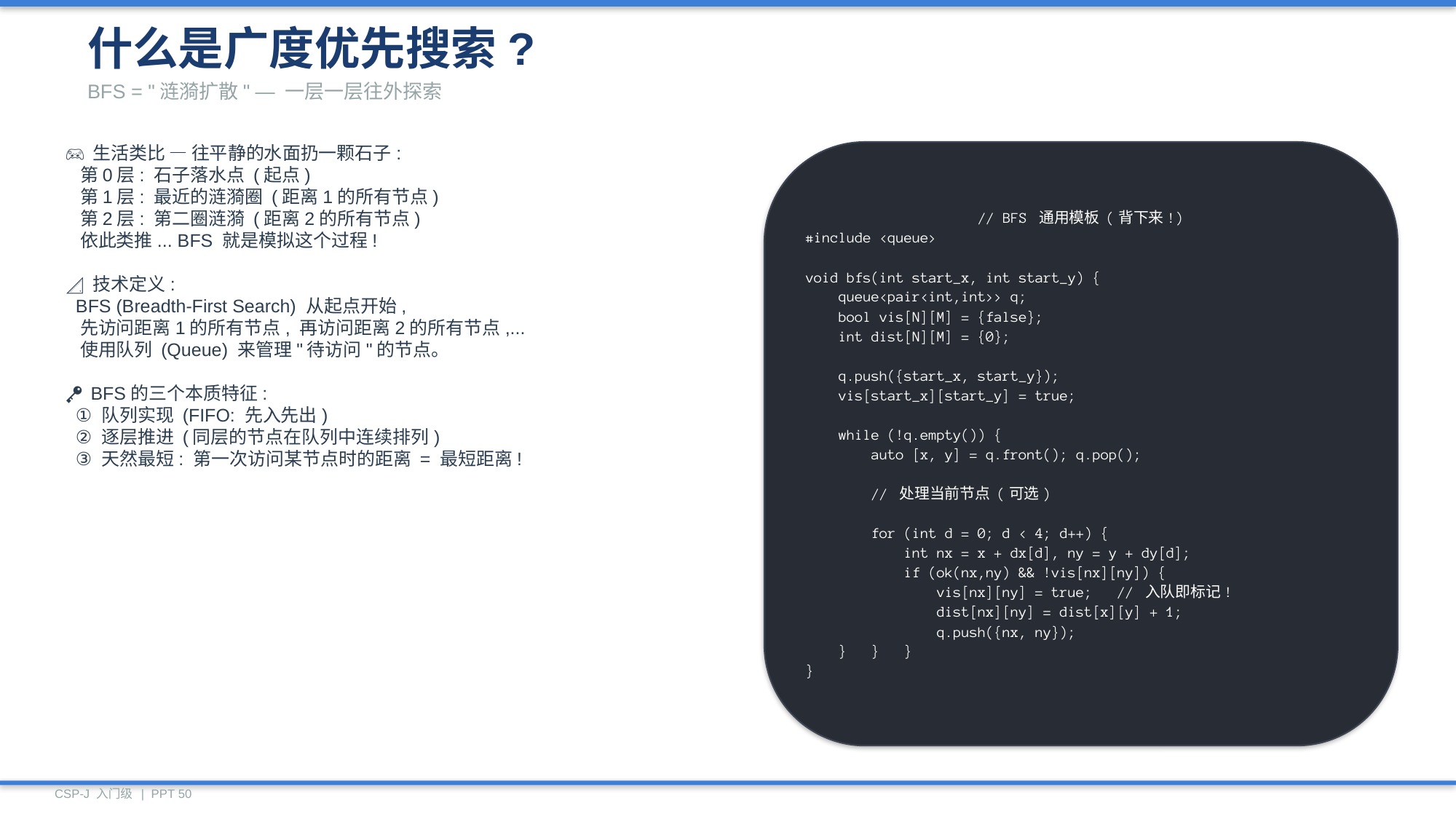

什么是广度优先搜索?
BFS = "涟漪扩散" — 一层一层往外探索
🎮 生活类比 — 往平静的水面扔一颗石子:
  第0层: 石子落水点 (起点)
  第1层: 最近的涟漪圈 (距离1的所有节点)
  第2层: 第二圈涟漪 (距离2的所有节点)
  依此类推... BFS 就是模拟这个过程!
📐 技术定义:
  BFS (Breadth-First Search) 从起点开始,
  先访问距离1的所有节点, 再访问距离2的所有节点,...
  使用队列 (Queue) 来管理"待访问"的节点。
🔑 BFS的三个本质特征:
  ① 队列实现 (FIFO: 先入先出)
  ② 逐层推进 (同层的节点在队列中连续排列)
  ③ 天然最短: 第一次访问某节点时的距离 = 最短距离!
// BFS 通用模板 (背下来!)
#include <queue>

void bfs(int start_x, int start_y) {
    queue<pair<int,int>> q;
    bool vis[N][M] = {false};
    int dist[N][M] = {0};

    q.push({start_x, start_y});
    vis[start_x][start_y] = true;

    while (!q.empty()) {
        auto [x, y] = q.front(); q.pop();

        // 处理当前节点 (可选)

        for (int d = 0; d < 4; d++) {
            int nx = x + dx[d], ny = y + dy[d];
            if (ok(nx,ny) && !vis[nx][ny]) {
                vis[nx][ny] = true;   // 入队即标记!
                dist[nx][ny] = dist[x][y] + 1;
                q.push({nx, ny});
    }   }   }
}

CSP-J 入门级  |  PPT 50